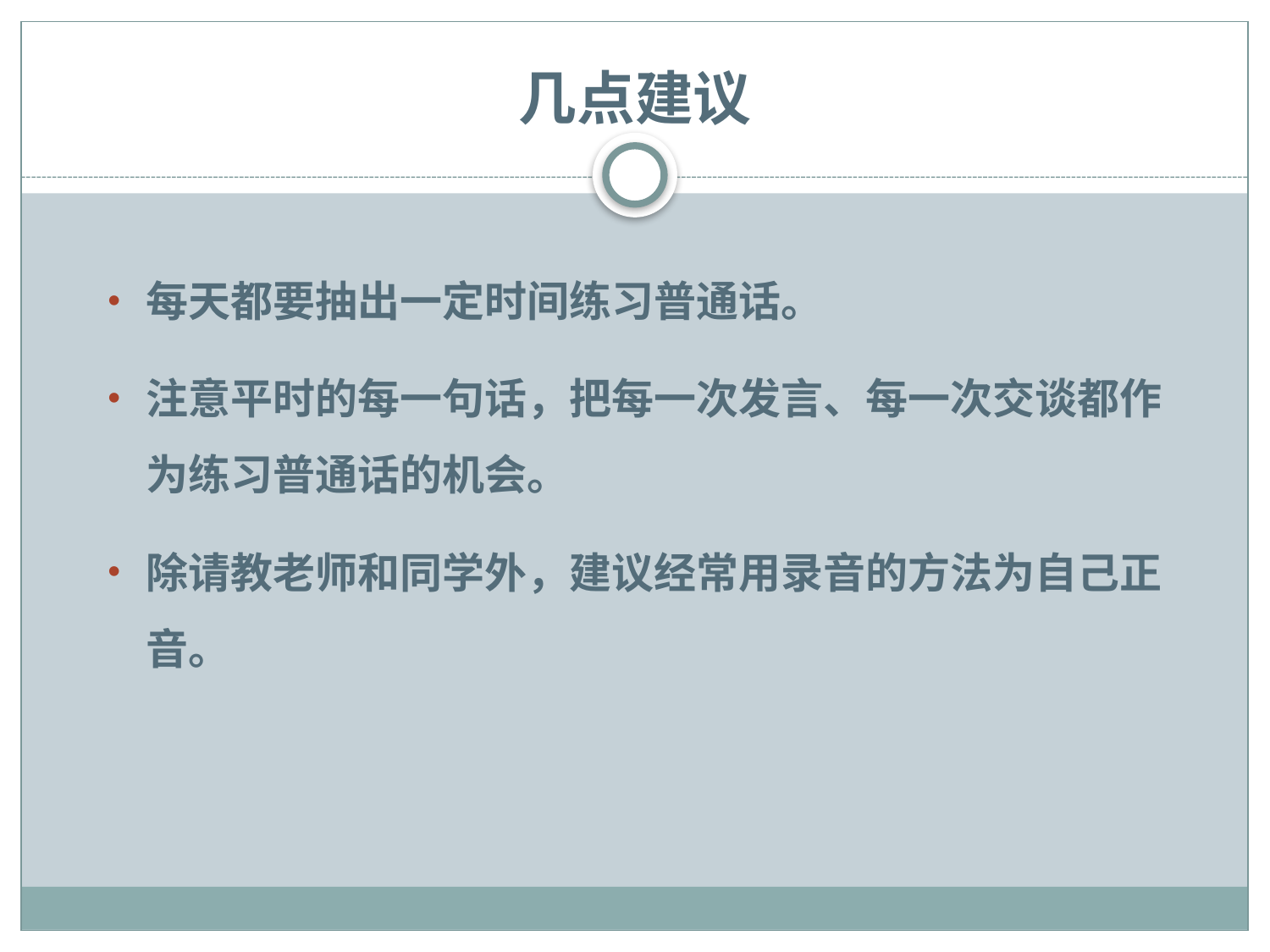

# 几点建议
每天都要抽出一定时间练习普通话。
注意平时的每一句话，把每一次发言、每一次交谈都作为练习普通话的机会。
除请教老师和同学外，建议经常用录音的方法为自己正音。